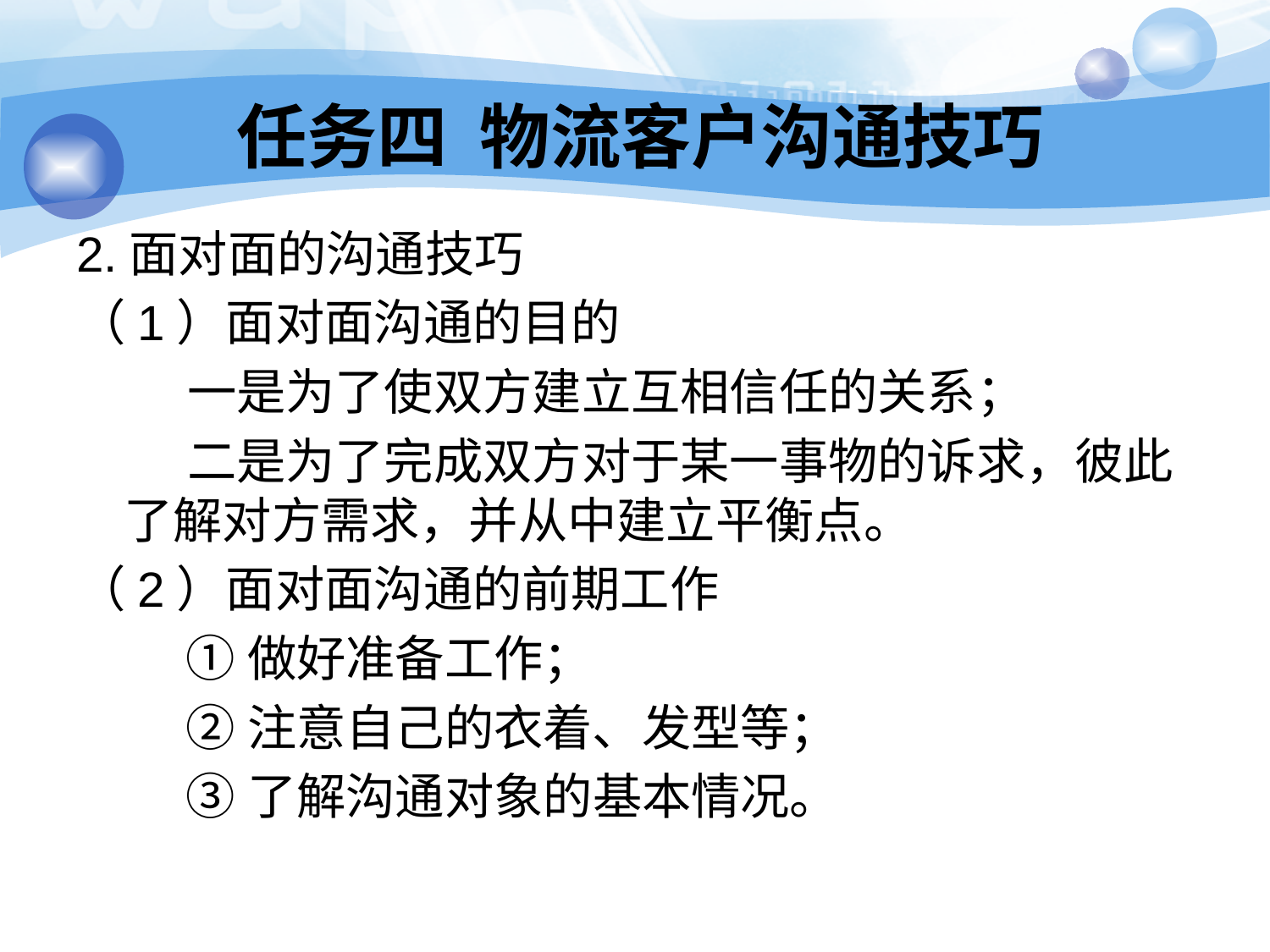

# 任务四  物流客户沟通技巧
2.面对面的沟通技巧
（1）面对面沟通的目的
         一是为了使双方建立互相信任的关系；
         二是为了完成双方对于某一事物的诉求，彼此了解对方需求，并从中建立平衡点。
（2）面对面沟通的前期工作
          ①做好准备工作；
          ②注意自己的衣着、发型等；
          ③了解沟通对象的基本情况。